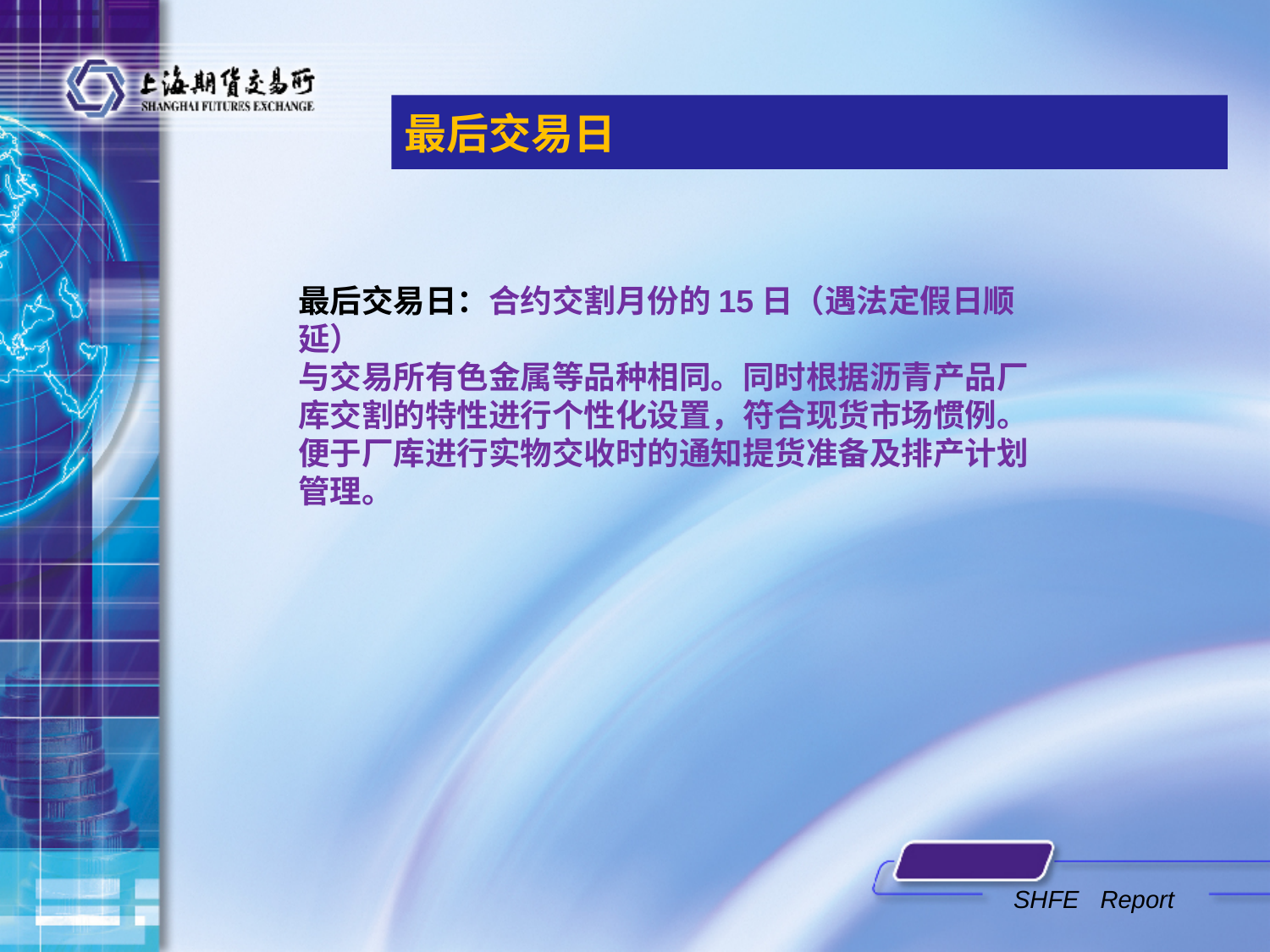

最后交易日
最后交易日：合约交割月份的15日（遇法定假日顺延）
与交易所有色金属等品种相同。同时根据沥青产品厂库交割的特性进行个性化设置，符合现货市场惯例。便于厂库进行实物交收时的通知提货准备及排产计划管理。